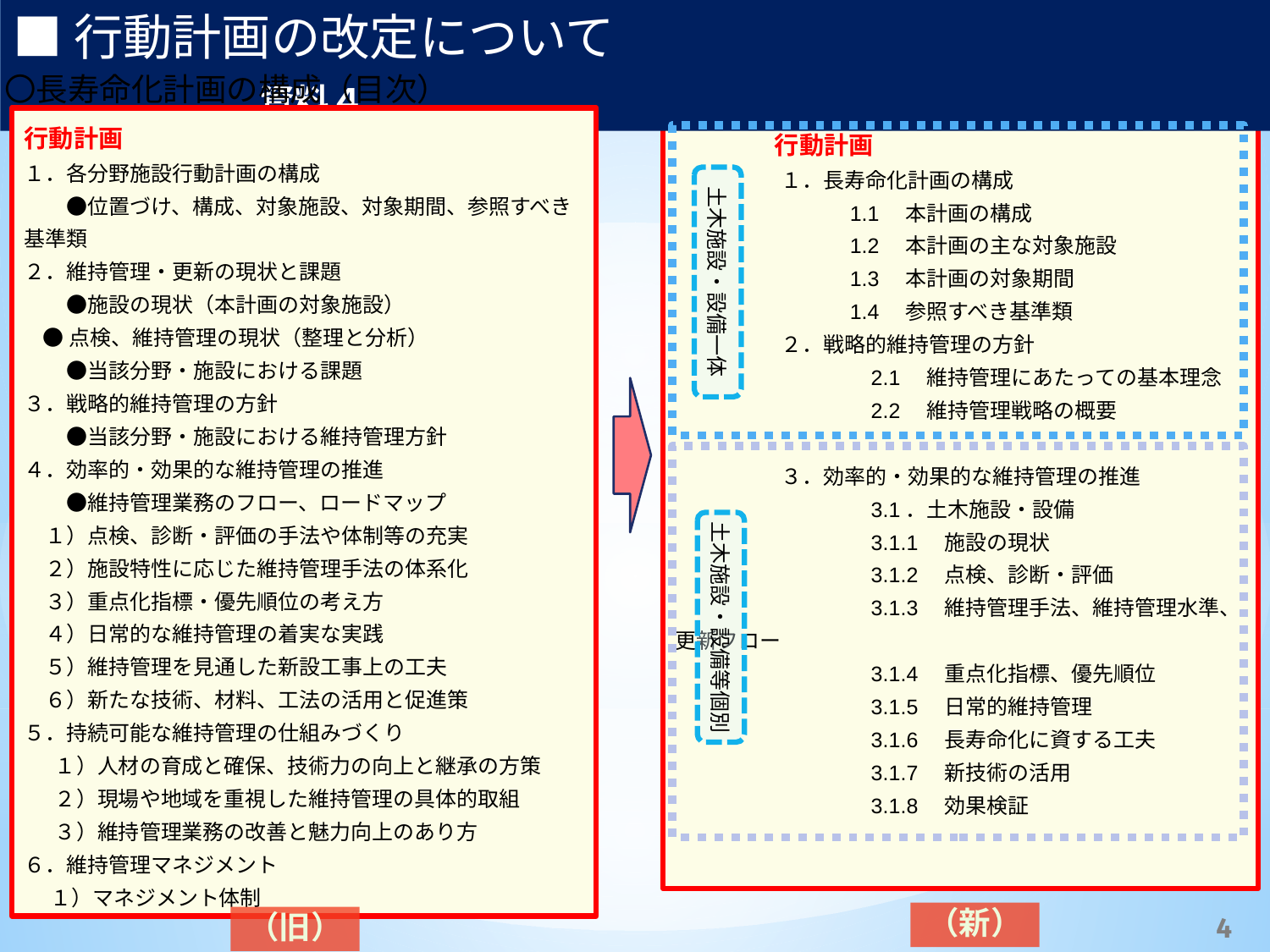

■行動計画の改定について　　　　　 　　　　　　　　　　　　資料４
〇長寿命化計画の構成（目次）
行動計画
１．各分野施設行動計画の構成
　　●位置づけ、構成、対象施設、対象期間、参照すべき基準類
２．維持管理・更新の現状と課題
　　●施設の現状（本計画の対象施設）
    ●点検、維持管理の現状（整理と分析）
　　●当該分野・施設における課題
３．戦略的維持管理の方針
　　●当該分野・施設における維持管理方針
４．効率的・効果的な維持管理の推進
　　●維持管理業務のフロー、ロードマップ
　１）点検、診断・評価の手法や体制等の充実
　２）施設特性に応じた維持管理手法の体系化
　３）重点化指標・優先順位の考え方
　４）日常的な維持管理の着実な実践
　５）維持管理を見通した新設工事上の工夫
　６）新たな技術、材料、工法の活用と促進策
５．持続可能な維持管理の仕組みづくり
 　１）人材の育成と確保、技術力の向上と継承の方策
 　２）現場や地域を重視した維持管理の具体的取組
 　３）維持管理業務の改善と魅力向上のあり方
６．維持管理マネジメント
　 １）マネジメント体制
　　　　行動計画
　　　　　１．長寿命化計画の構成
　　　　　　　　1.1　本計画の構成
　　　　　　　　1.2　本計画の主な対象施設
　　　　　　　　1.3　本計画の対象期間
　　　　　　　　1.4　参照すべき基準類
　　　　　２．戦略的維持管理の方針
　　　　　　　　　2.1　維持管理にあたっての基本理念
　　　　　　　　　2.2　維持管理戦略の概要

　　　　　３．効率的・効果的な維持管理の推進
　　　　　　　　　3.1．土木施設・設備
　　　　　　　　　3.1.1　施設の現状
　　　　　　　　　3.1.2　点検、診断・評価
　　　　　　　　　3.1.3　維持管理手法、維持管理水準、更新フロー
　　　　　　　　　3.1.4　重点化指標、優先順位
　　　　　　　　　3.1.5　日常的維持管理
　　　　　　　　　3.1.6　長寿命化に資する工夫
　　　　　　　　　3.1.7　新技術の活用
　　　　　　　　　3.1.8　効果検証

土木施設・設備一体

土木施設・設備等個別
4
（新）
（旧）